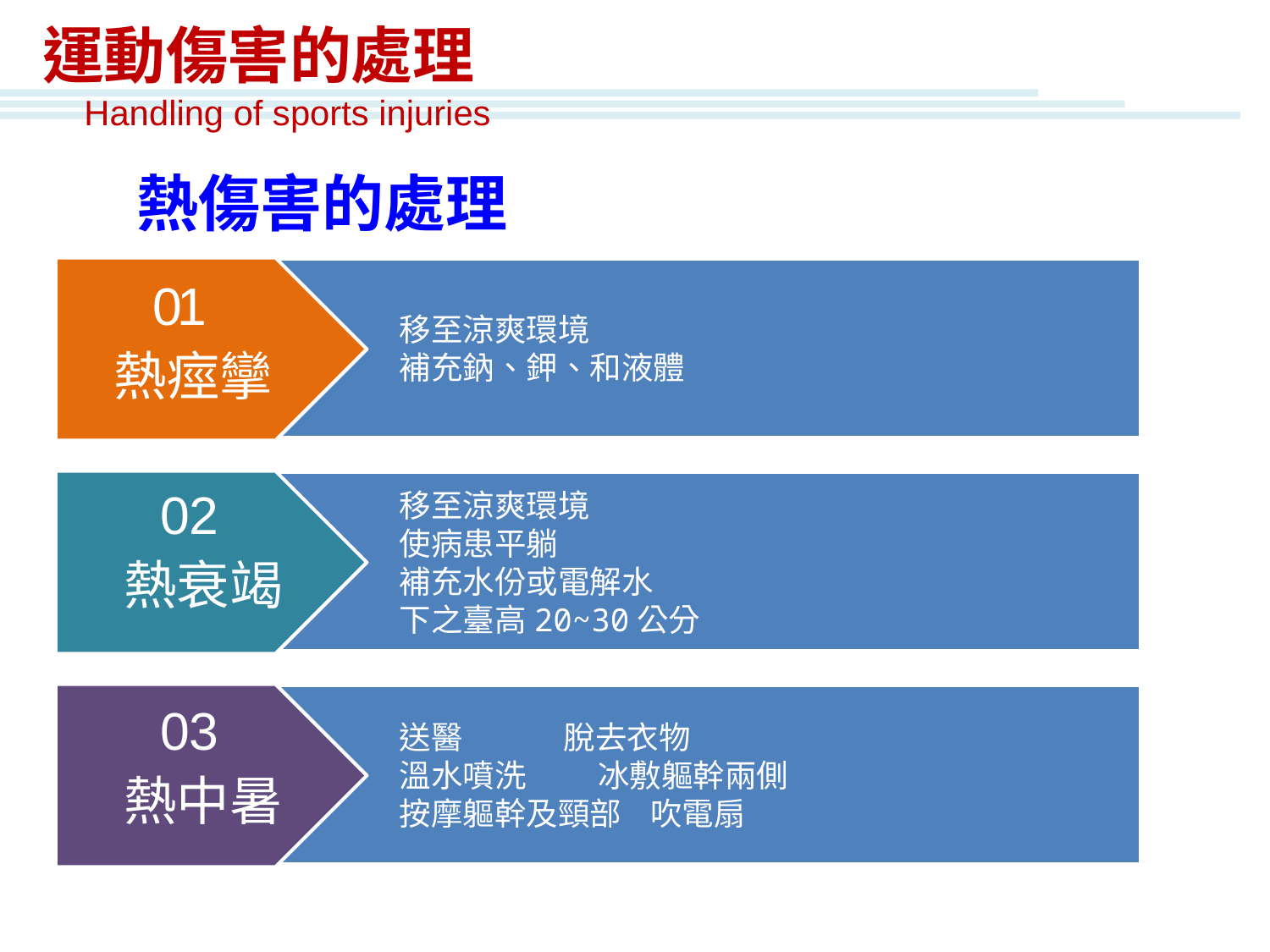

運動傷害的處理
Handling of sports injuries

熱傷害的處理

移至涼爽環境
補充鈉、鉀、和液體
01
熱痙攣

移至涼爽環境
使病患平躺
補充水份或電解水
下之臺高20~30公分
02
熱衰竭

03
熱中暑
送醫              脫去衣物
溫水噴洗          冰敷軀幹兩側
按摩軀幹及頸部    吹電扇